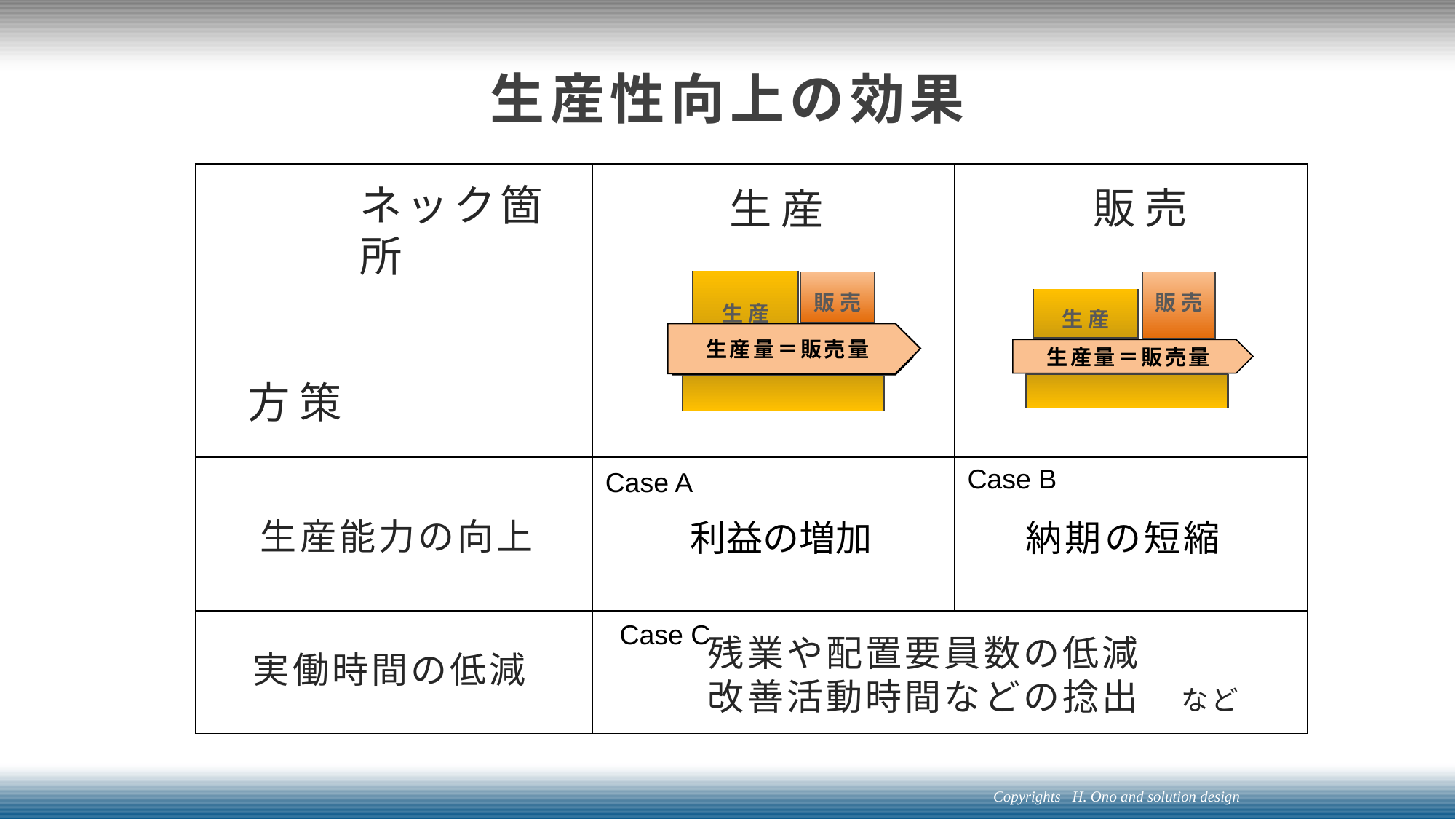

# 生産性向上の効果
販 売
|  |  |  |
| --- | --- | --- |
|  |  |  |
|  |  |  |
生 産
ネック箇所
生 産
販 売
販 売
生 産
生産量＝販売量
生産量＝販売量
生産量＝販売量
方 策

Case B
Case A
生産能力の向上
利益の増加
納期の短縮
Case C
残業や配置要員数の低減
改善活動時間などの捻出　など
実働時間の低減